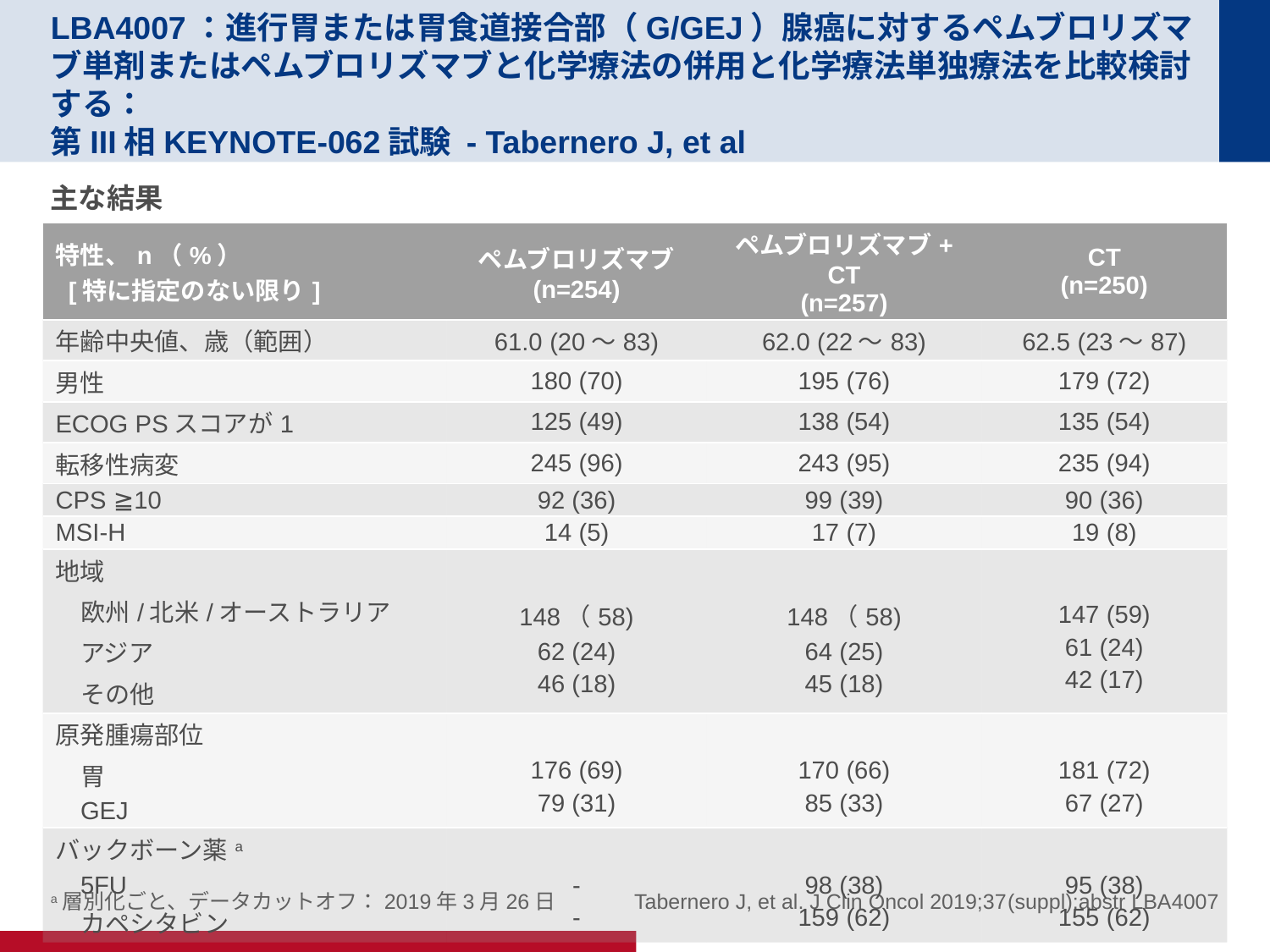

# LBA4007：進行胃または胃食道接合部（G/GEJ）腺癌に対するペムブロリズマブ単剤またはペムブロリズマブと化学療法の併用と化学療法単独療法を比較検討する： 第III相KEYNOTE-062試験 - Tabernero J, et al
主な結果

| 特性、n（%） [特に指定のない限り] | ペムブロリズマブ (n=254) | ペムブロリズマブ+ CT (n=257) | CT (n=250) |
| --- | --- | --- | --- |
| 年齢中央値、歳（範囲） | 61.0 (20～83) | 62.0 (22～83) | 62.5 (23～87) |
| 男性 | 180 (70) | 195 (76) | 179 (72) |
| ECOG PSスコアが1 | 125 (49) | 138 (54) | 135 (54) |
| 転移性病変 | 245 (96) | 243 (95) | 235 (94) |
| CPS ≧10 | 92 (36) | 99 (39) | 90 (36) |
| MSI-H | 14 (5) | 17 (7) | 19 (8) |
| 地域 欧州/北米/オーストラリア アジア その他 | 148（58) 62 (24) 46 (18) | 148（58) 64 (25) 45 (18) | 147 (59) 61 (24) 42 (17) |
| 原発腫瘍部位 胃 GEJ | 176 (69) 79 (31) | 170 (66) 85 (33) | 181 (72) 67 (27) |
| バックボーン薬 a 5FU カペシタビン | - - | 98 (38) 159 (62) | 95 (38) 155 (62) |
a層別化ごと、データカットオフ：2019年3月26日
Tabernero J, et al. J Clin Oncol 2019;37(suppl):abstr LBA4007